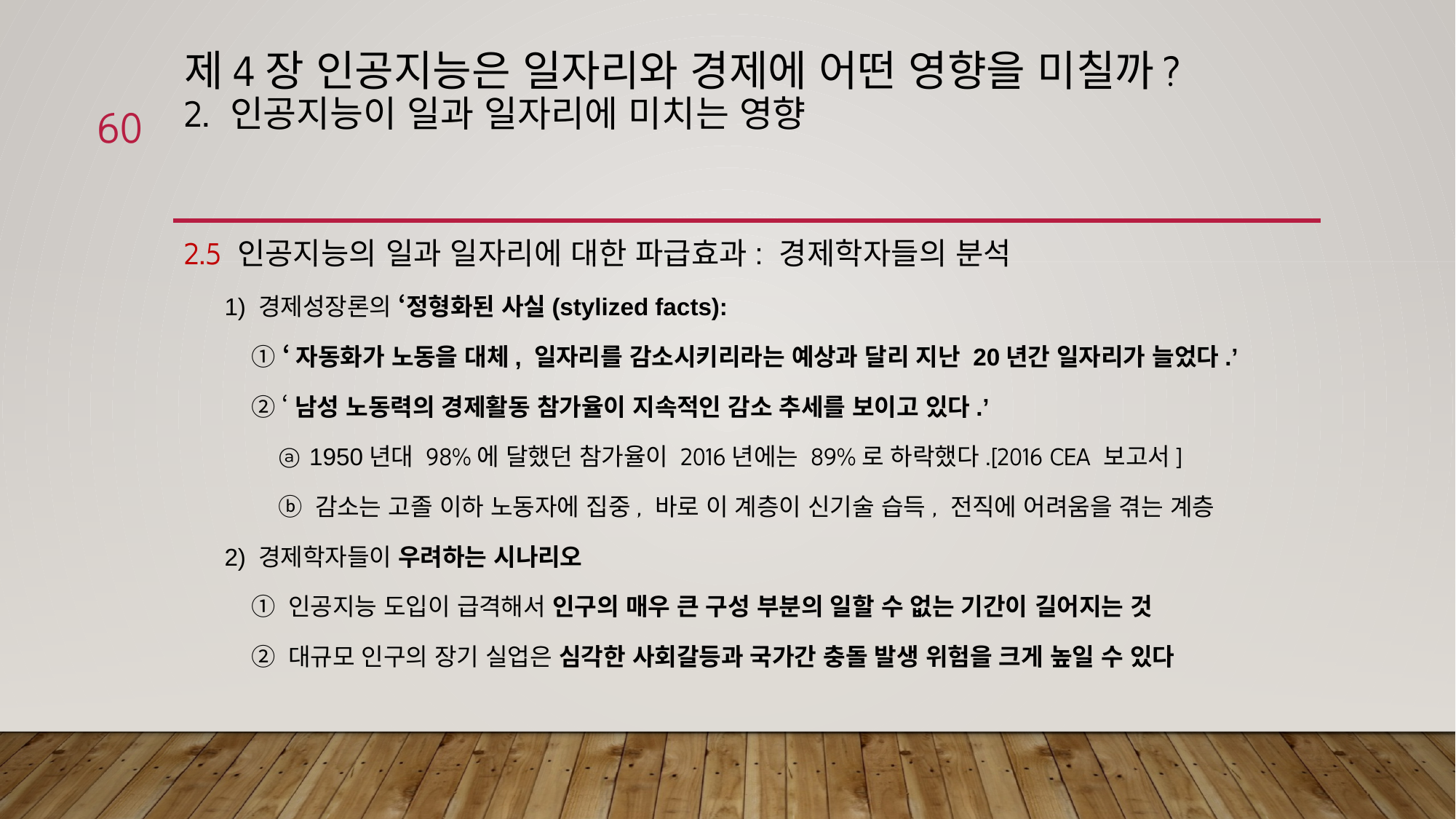

# 제4장 인공지능은 일자리와 경제에 어떤 영향을 미칠까? 2. 인공지능이 일과 일자리에 미치는 영향
60

2.5 인공지능의 일과 일자리에 대한 파급효과: 경제학자들의 분석
      1) 경제성장론의 ‘정형화된 사실(stylized facts):
          ① ‘자동화가 노동을 대체, 일자리를 감소시키리라는 예상과 달리 지난 20년간 일자리가 늘었다.’
          ② ‘남성 노동력의 경제활동 참가율이 지속적인 감소 추세를 보이고 있다.’
              ⓐ 1950년대 98%에 달했던 참가율이 2016년에는 89%로 하락했다.[2016 CEA 보고서]
              ⓑ 감소는 고졸 이하 노동자에 집중, 바로 이 계층이 신기술 습득, 전직에 어려움을 겪는 계층
      2) 경제학자들이 우려하는 시나리오
          ① 인공지능 도입이 급격해서 인구의 매우 큰 구성 부분의 일할 수 없는 기간이 길어지는 것
          ② 대규모 인구의 장기 실업은 심각한 사회갈등과 국가간 충돌 발생 위험을 크게 높일 수 있다